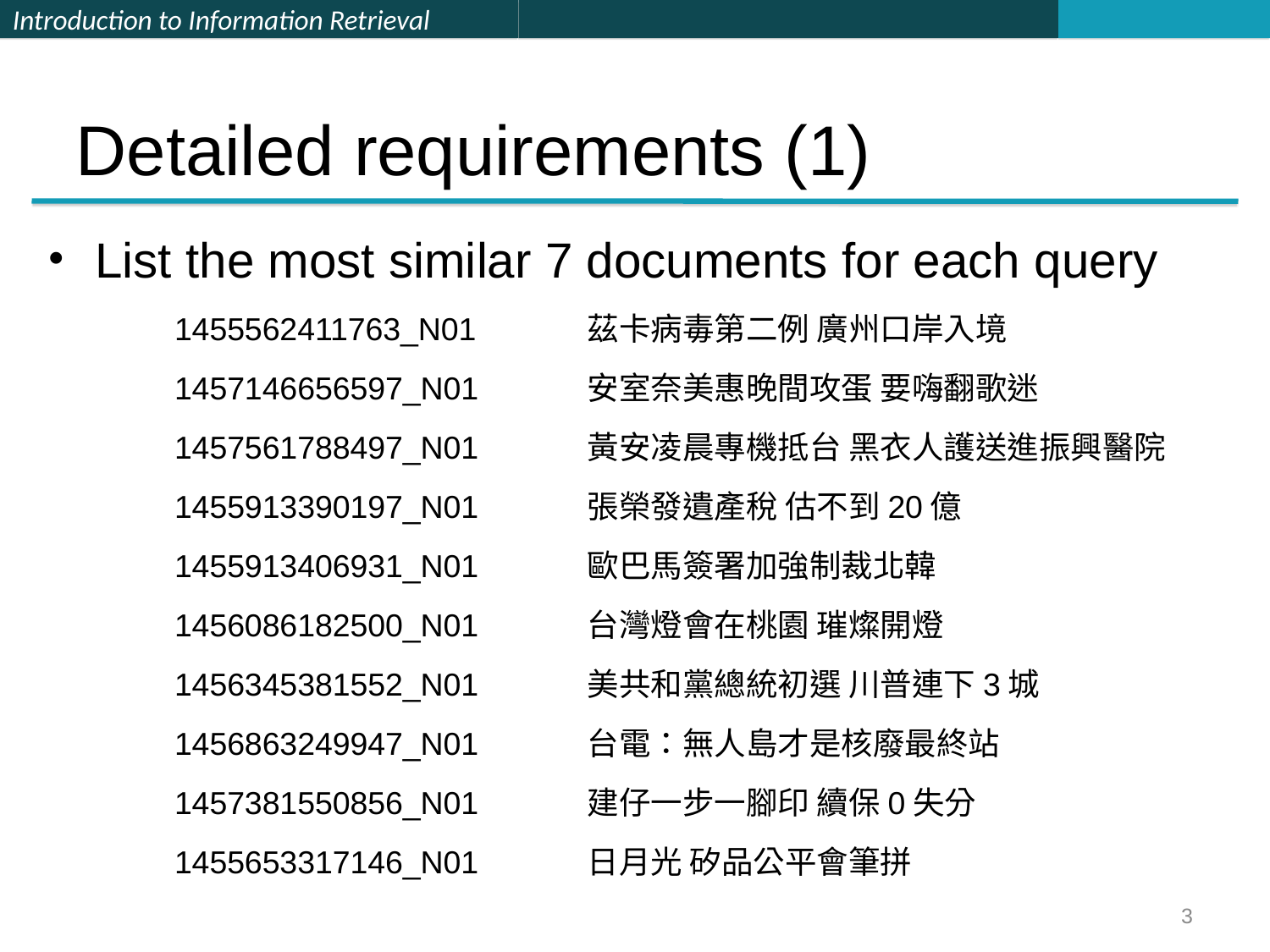

# Detailed requirements (1)
List the most similar 7 documents for each query
1455562411763_N01	茲卡病毒第二例 廣州口岸入境
1457146656597_N01	安室奈美惠晚間攻蛋 要嗨翻歌迷
1457561788497_N01	黃安凌晨專機抵台 黑衣人護送進振興醫院
1455913390197_N01	張榮發遺產稅 估不到20億
1455913406931_N01	歐巴馬簽署加強制裁北韓
1456086182500_N01	台灣燈會在桃園 璀燦開燈
1456345381552_N01	美共和黨總統初選 川普連下3城
1456863249947_N01	台電：無人島才是核廢最終站
1457381550856_N01	建仔一步一腳印 續保0失分
1455653317146_N01	日月光 矽品公平會筆拼
3